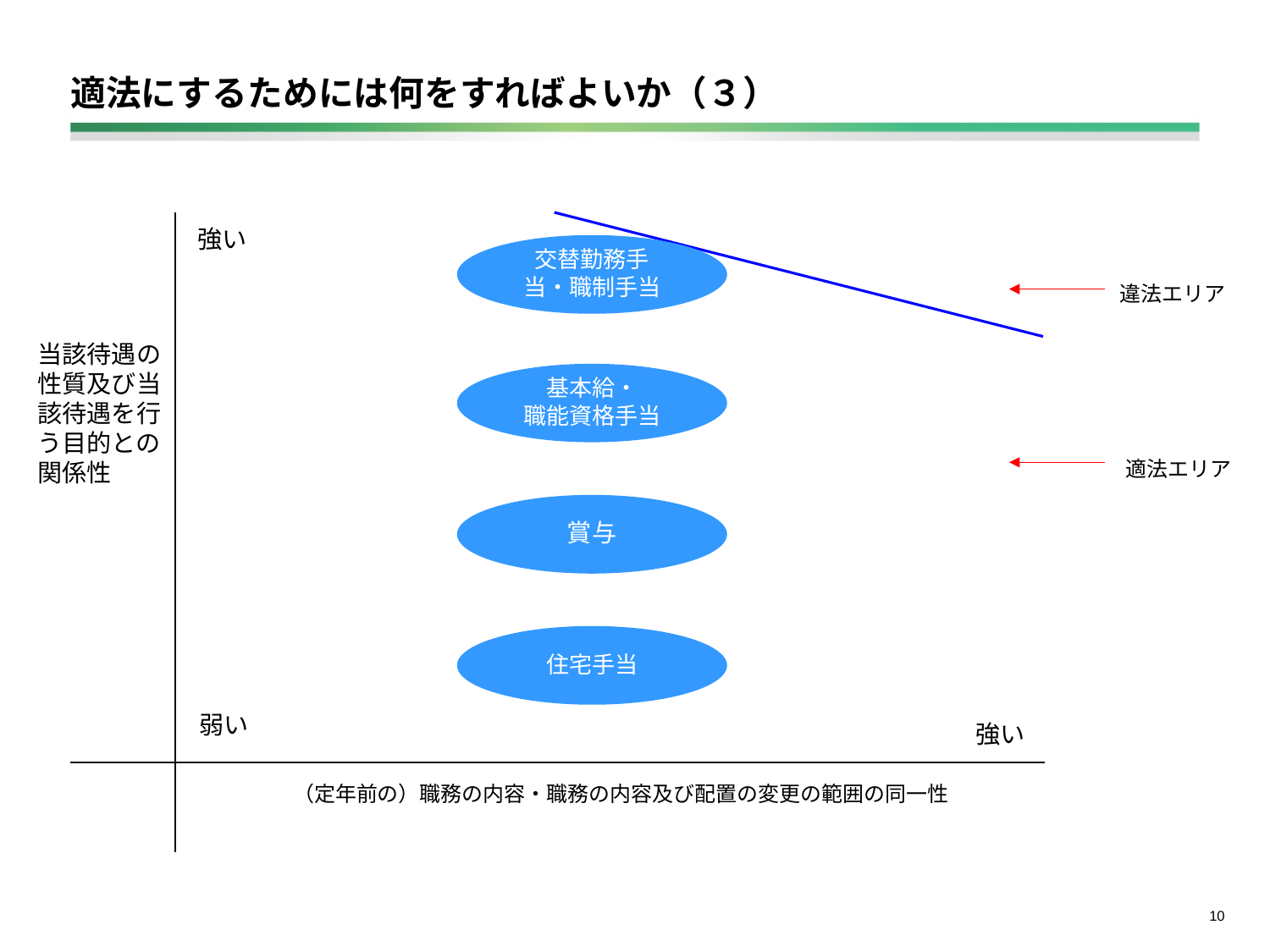

# 適法にするためには何をすればよいか（３）
強い
交替勤務手当・職制手当
違法エリア
基本給・
職能資格手当

適法エリア
賞与
住宅手当
弱い
強い
当該待遇の性質及び当該待遇を行う目的との関係性
（定年前の）職務の内容・職務の内容及び配置の変更の範囲の同一性
10